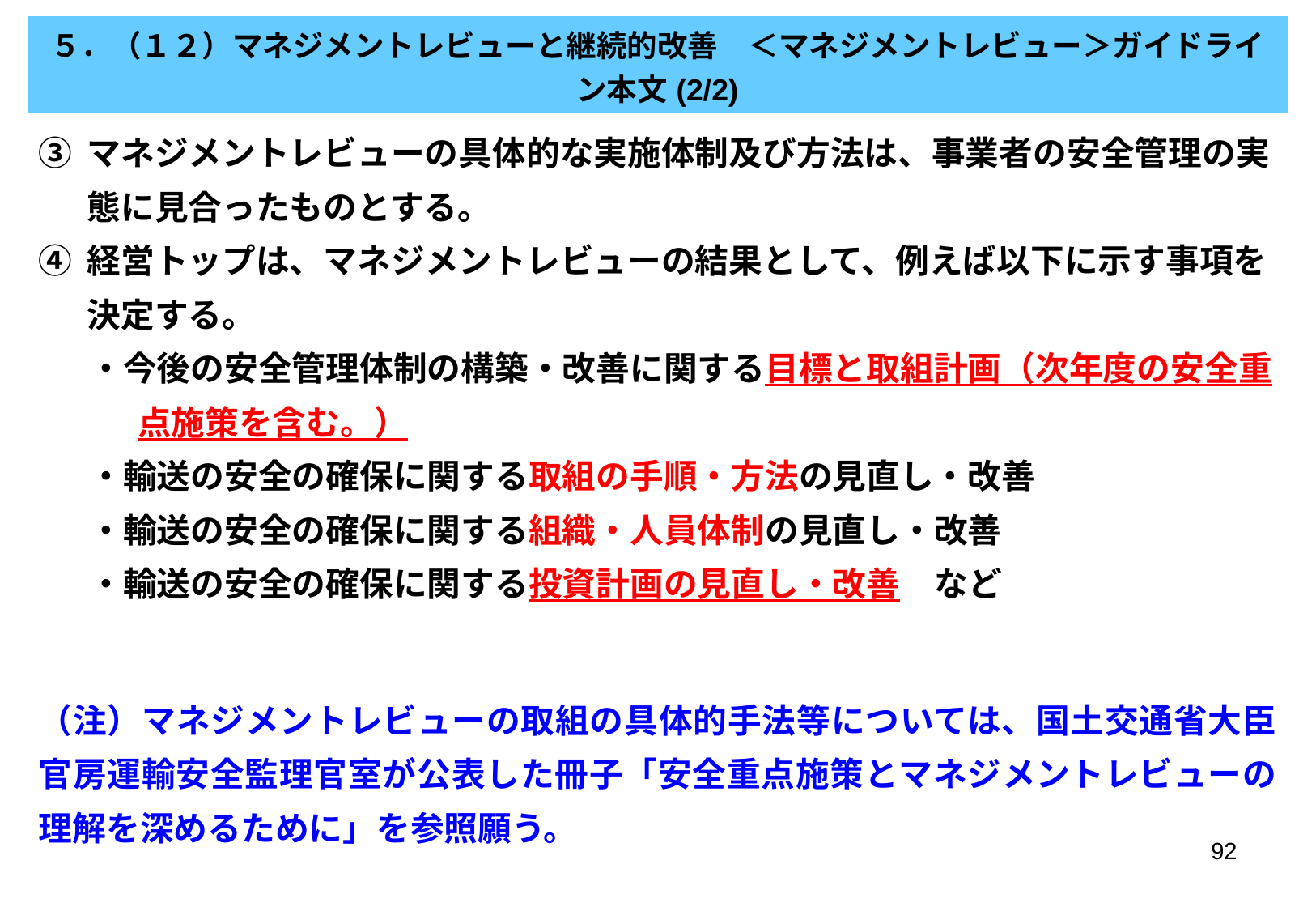

| ５．（１２）マネジメントレビューと継続的改善　＜マネジメントレビュー＞ガイドライン本文(2/2) |
| --- |
| ③ マネジメントレビューの具体的な実施体制及び方法は、事業者の安全管理の実態に見合ったものとする。 ④ 経営トップは、マネジメントレビューの結果として、例えば以下に示す事項を決定する。 ・今後の安全管理体制の構築・改善に関する目標と取組計画（次年度の安全重点施策を含む。） ・輸送の安全の確保に関する取組の手順・方法の見直し・改善 ・輸送の安全の確保に関する組織・人員体制の見直し・改善 ・輸送の安全の確保に関する投資計画の見直し・改善　など （注）マネジメントレビューの取組の具体的手法等については、国土交通省大臣官房運輸安全監理官室が公表した冊子「安全重点施策とマネジメントレビューの理解を深めるために」を参照願う。 |
92